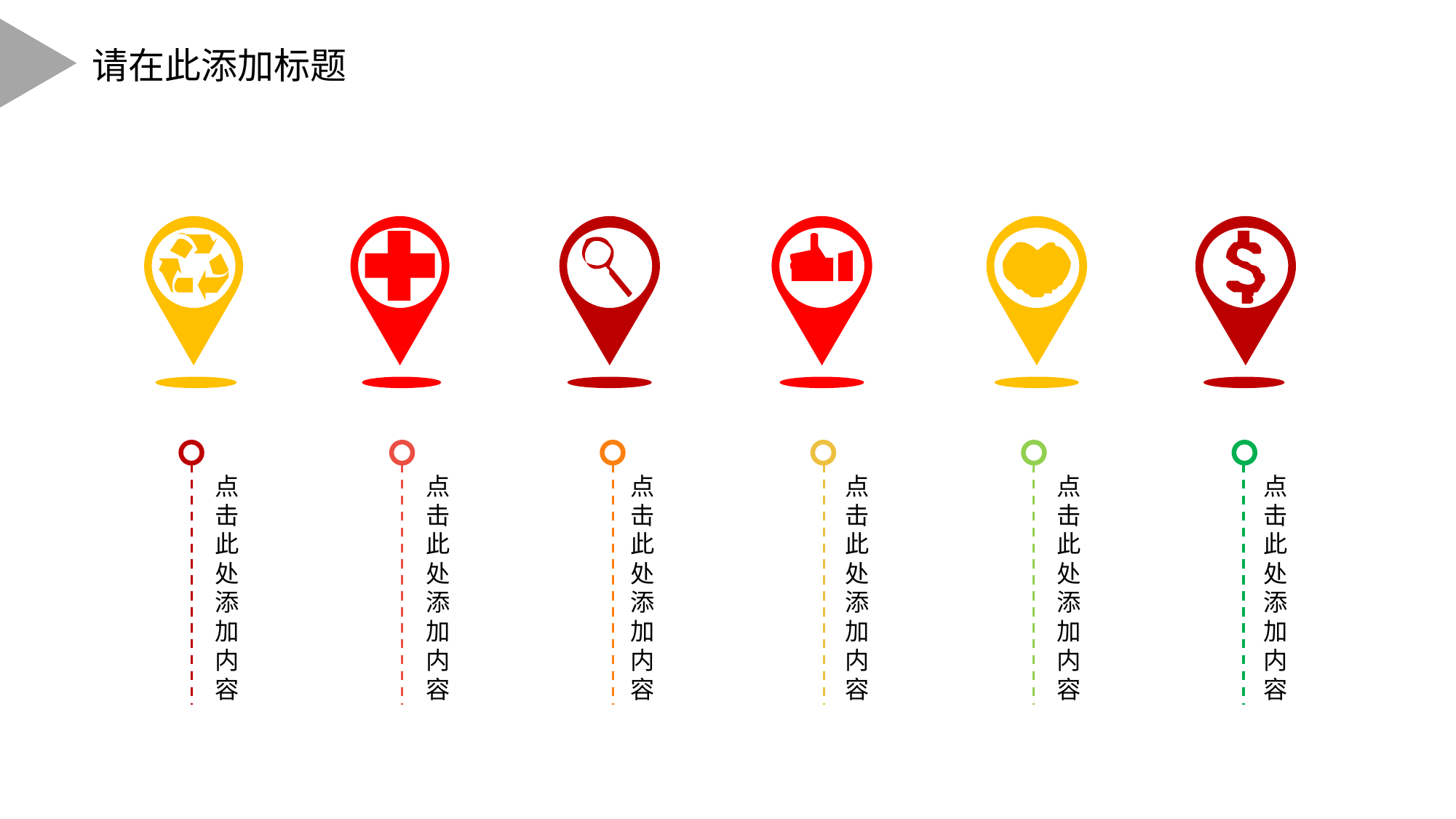

请在此添加标题

点击此处添加内容

点击此处添加内容

点击此处添加内容

点击此处添加内容

点击此处添加内容

点击此处添加内容